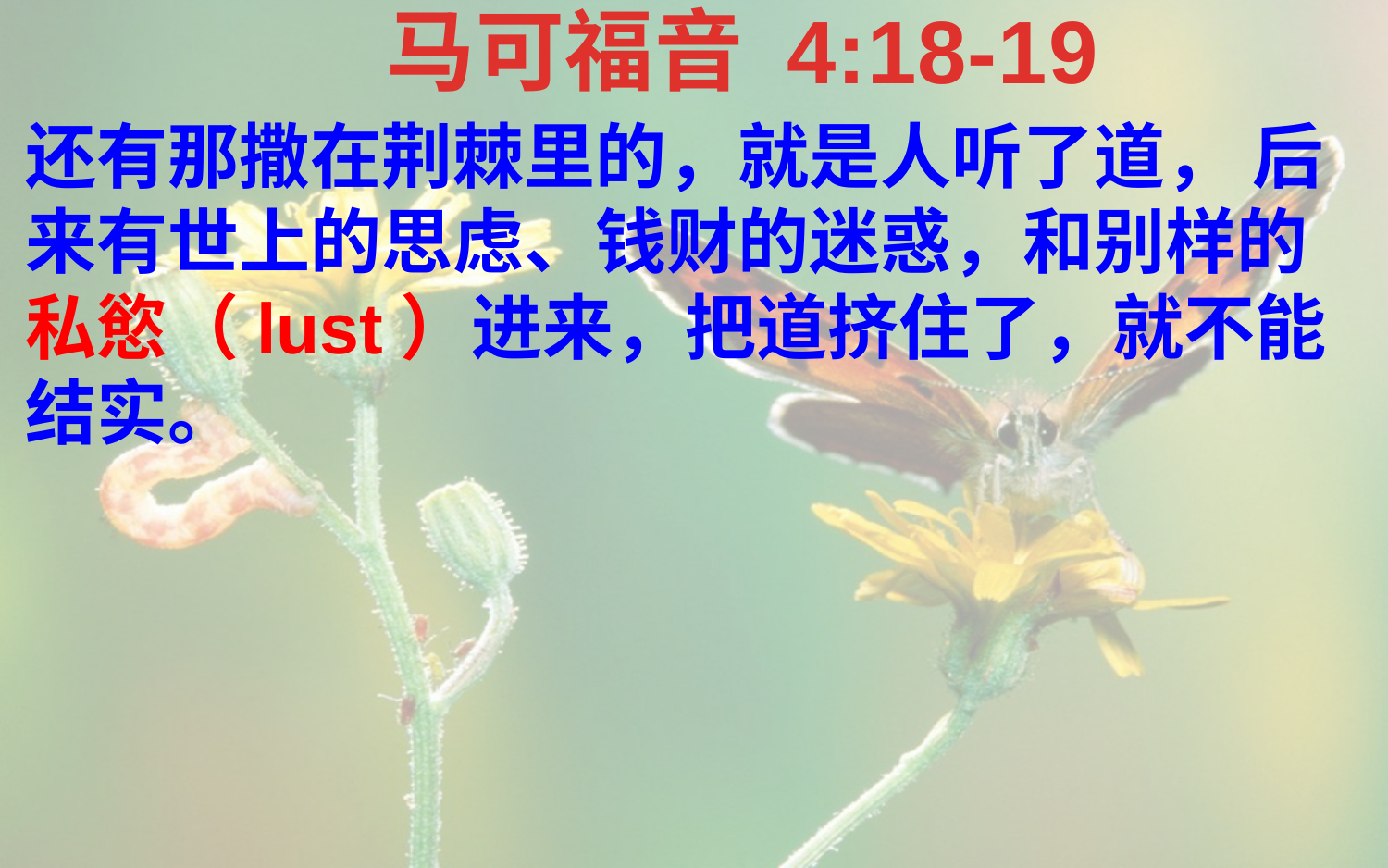

马可福音 4:18-19
还有那撒在荆棘里的，就是人听了道， 后来有世上的思虑、钱财的迷惑，和别样的私慾（lust）进来，把道挤住了，就不能结实。